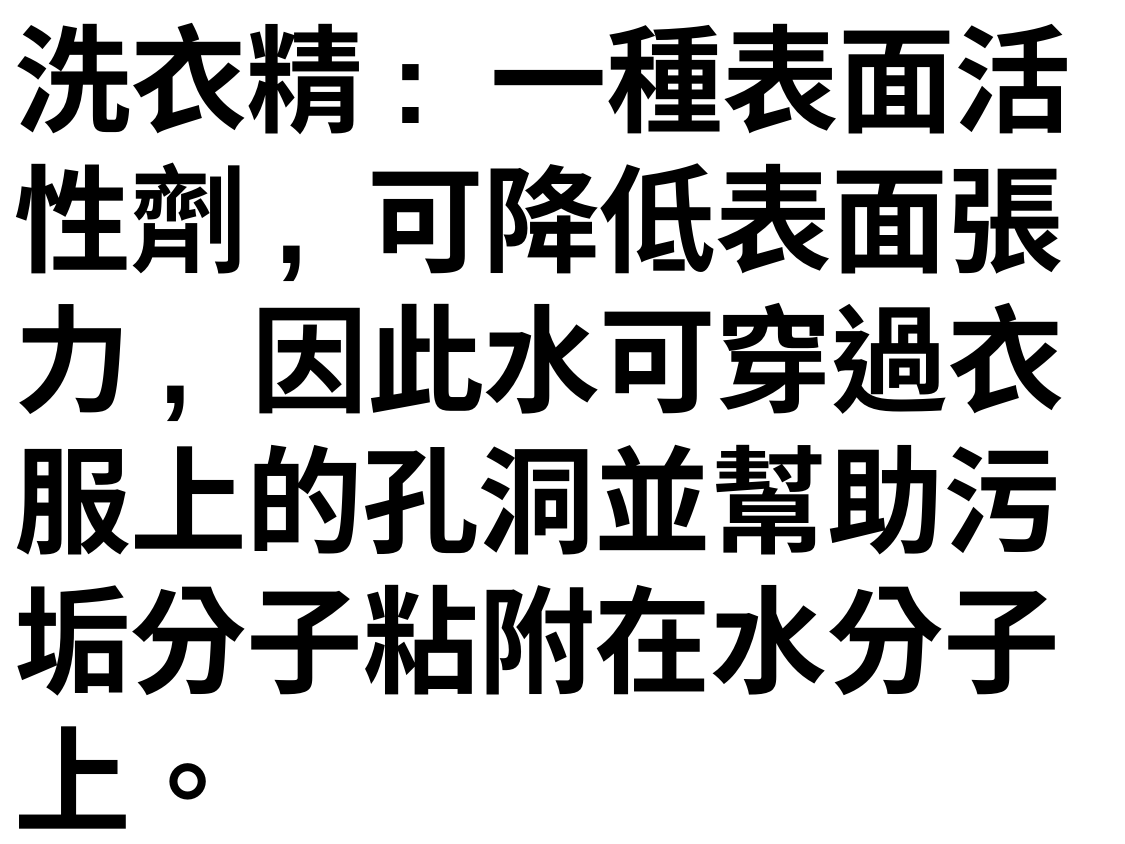

洗衣精: 一種表面活性劑, 可降低表面張力, 因此水可穿過衣服上的孔洞並幫助污垢分子粘附在水分子上。